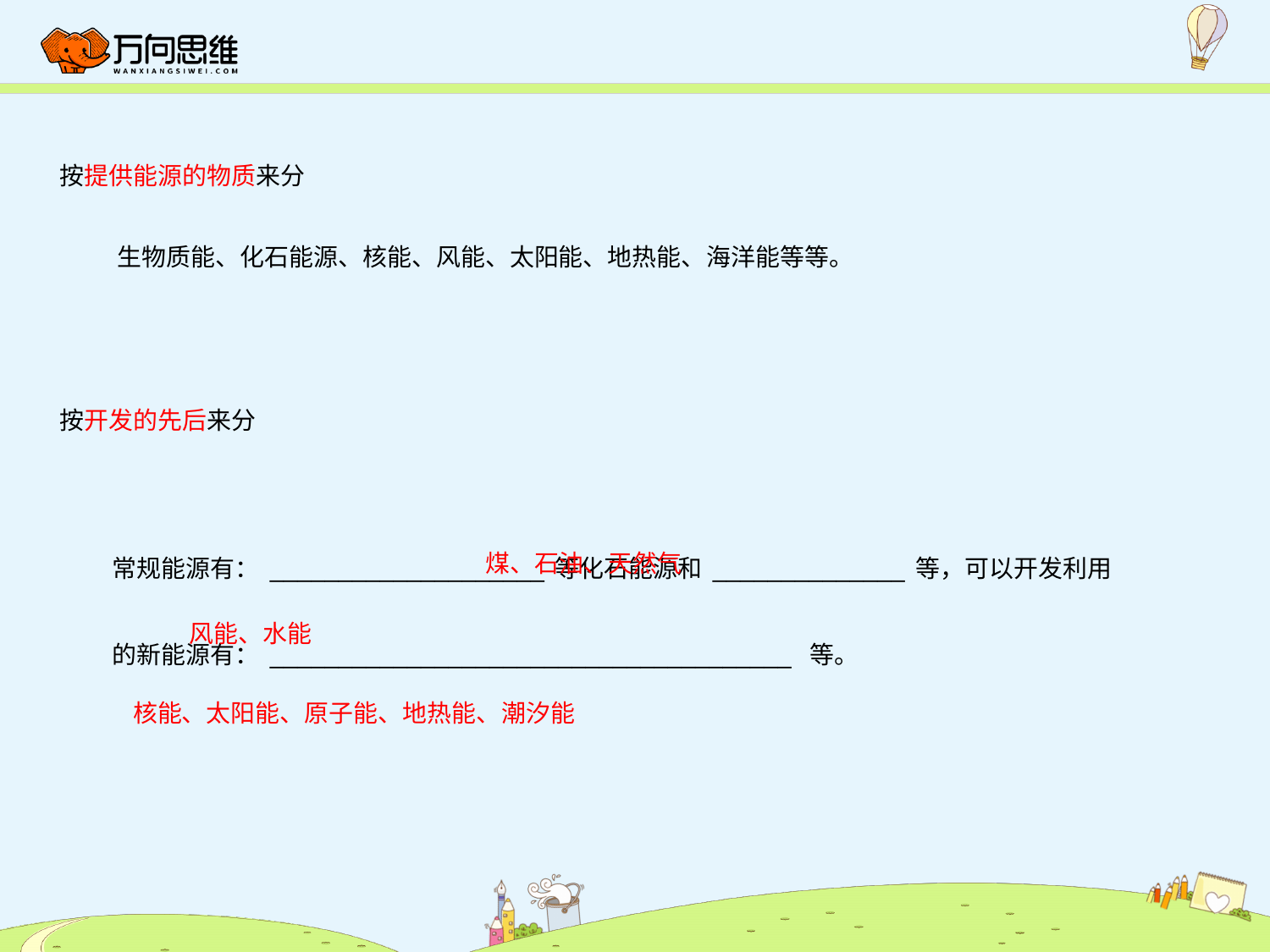

按提供能源的物质来分
生物质能、化石能源、核能、风能、太阳能、地热能、海洋能等等。
按开发的先后来分
煤、石油、天然气
常规能源有：____________________等化石能源和______________等，可以开发利用的新能源有：______________________________________ 等。
风能、水能
 核能、太阳能、原子能、地热能、潮汐能